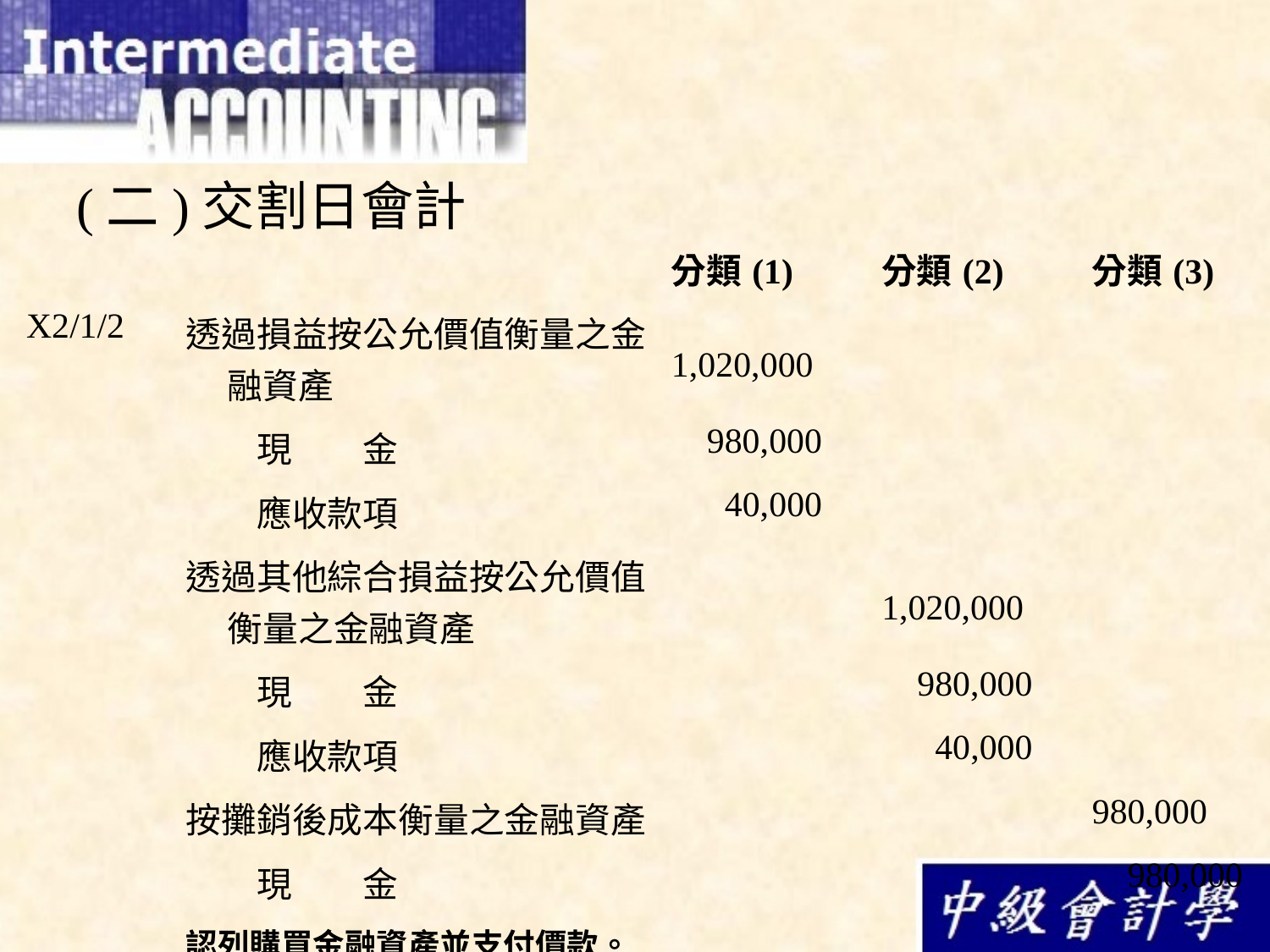

(二)交割日會計

|  |  | 分類(1) |  | 分類(2) |  | 分類(3) |
| --- | --- | --- | --- | --- | --- | --- |
| X2/1/2 | 透過損益按公允價值衡量之金 融資產 | 1,020,000 |  |  |  |  |
|  | 現　　金 | 980,000 |  |  |  |  |
|  | 應收款項 | 40,000 |  |  |  |  |
|  | 透過其他綜合損益按公允價值 衡量之金融資產 |  |  | 1,020,000 |  |  |
|  | 現　　金 |  |  | 980,000 |  |  |
|  | 應收款項 |  |  | 40,000 |  |  |
|  | 按攤銷後成本衡量之金融資產 |  |  |  |  | 980,000 |
|  | 現　　金 |  |  |  |  | 980,000 |
|  | 認列購買金融資產並支付價款。 |  |  |  |  |  |